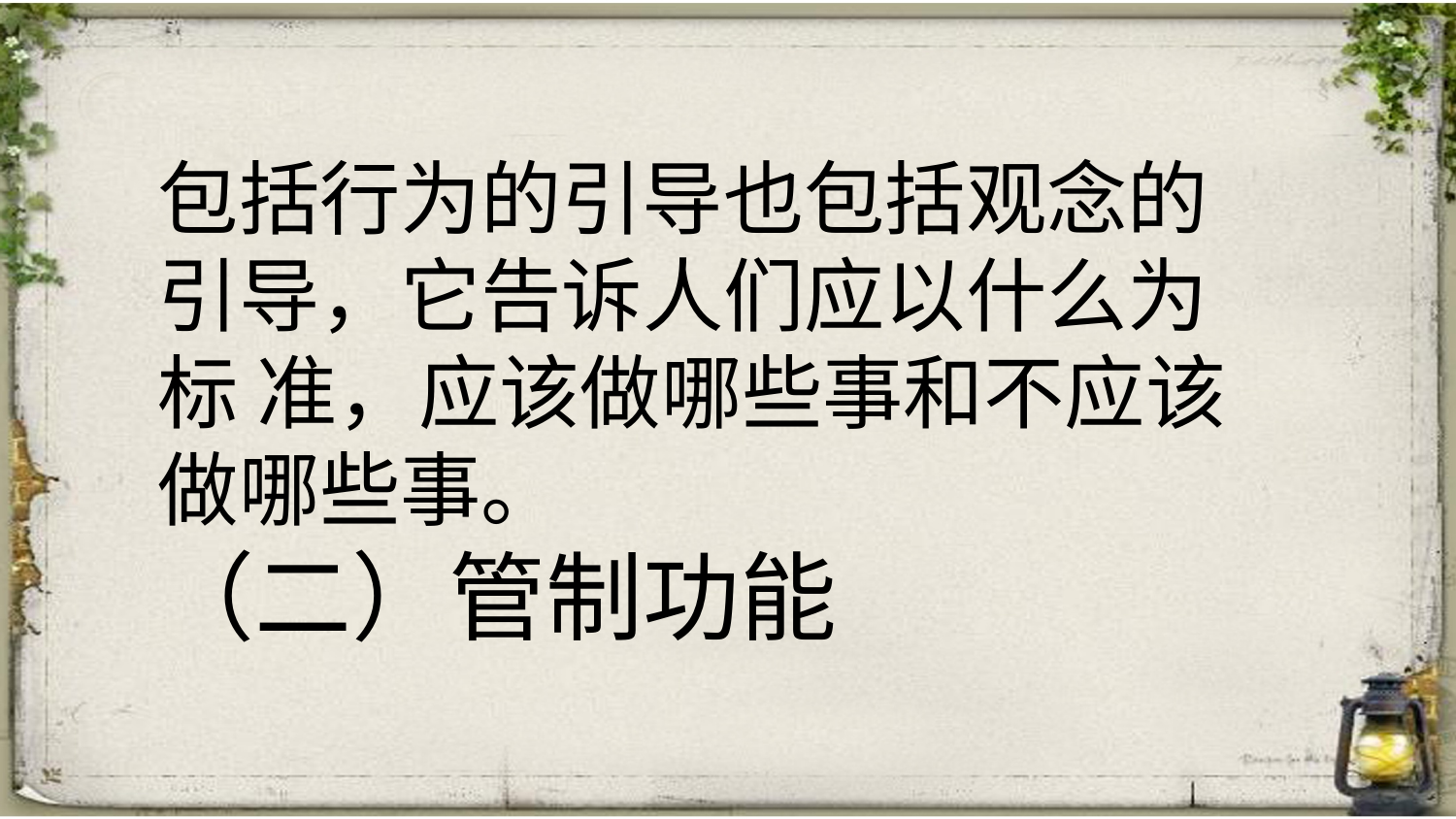

包括行为的引导也包括观念的引导，它告诉人们应以什么为标 准，应该做哪些事和不应该做哪些事。
（二）管制功能